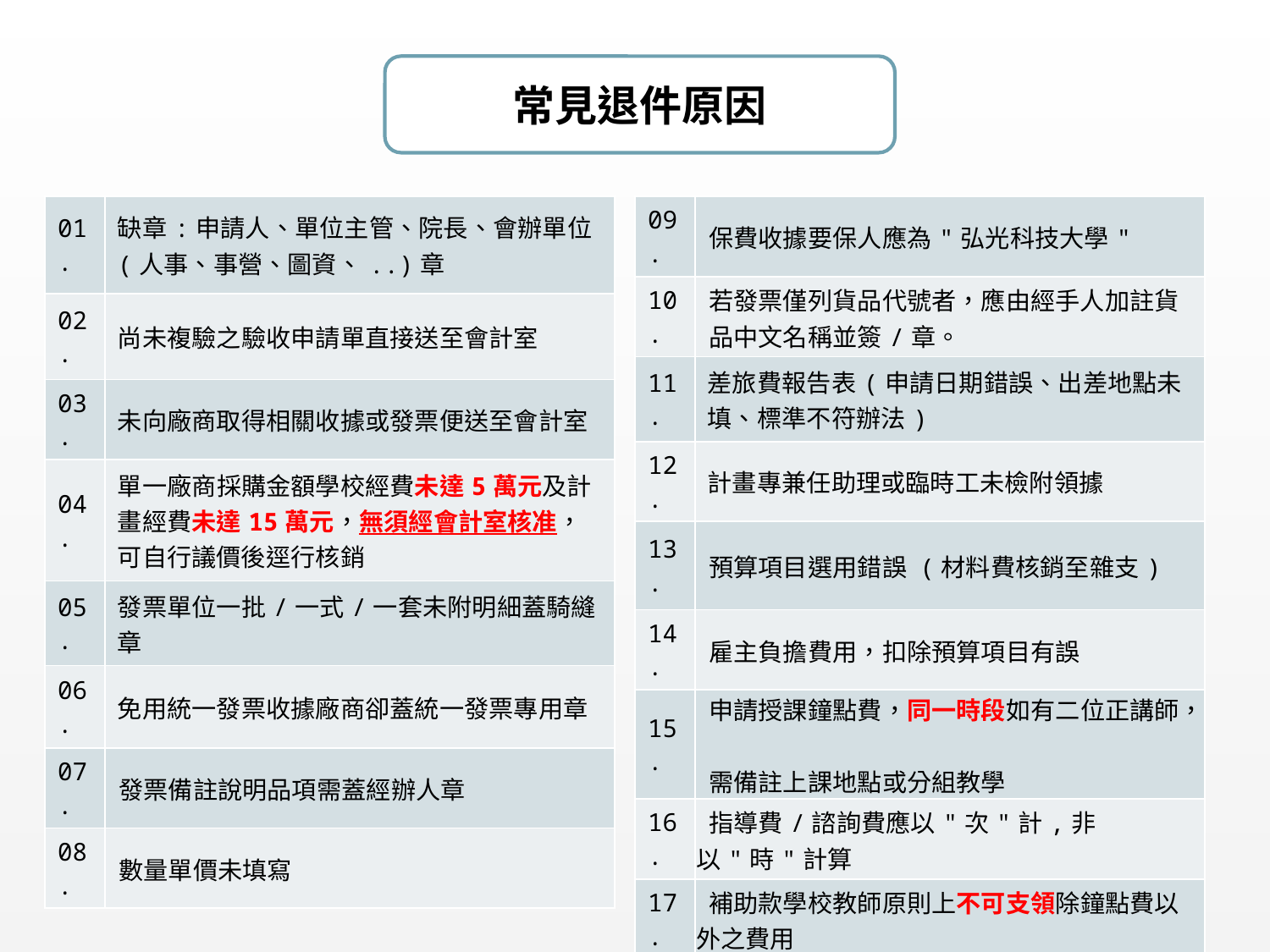

常見退件原因

| 01. | 缺章:申請人、單位主管、院長、會辦單位(人事、事營、圖資、..)章 |
| --- | --- |
| 02. | 尚未複驗之驗收申請單直接送至會計室 |
| 03. | 未向廠商取得相關收據或發票便送至會計室 |
| 04. | 單一廠商採購金額學校經費未達5萬元及計畫經費未達15萬元，無須經會計室核准，可自行議價後逕行核銷 |
| 05. | 發票單位一批/一式/一套未附明細蓋騎縫章 |
| 06. | 免用統一發票收據廠商卻蓋統一發票專用章 |
| 07. | 發票備註說明品項需蓋經辦人章 |
| 08. | 數量單價未填寫 |
| 09. | 保費收據要保人應為"弘光科技大學" |
| --- | --- |
| 10. | 若發票僅列貨品代號者，應由經手人加註貨 品中文名稱並簽/章。 |
| 11. | 差旅費報告表(申請日期錯誤、出差地點未填、標準不符辦法) |
| 12. | 計畫專兼任助理或臨時工未檢附領據 |
| 13. | 預算項目選用錯誤 (材料費核銷至雜支) |
| 14. | 雇主負擔費用，扣除預算項目有誤 |
| 15. | 申請授課鐘點費，同一時段如有二位正講師， 需備註上課地點或分組教學 |
| 16. | 指導費/諮詢費應以"次"計,非以"時"計算 |
| 17. | 補助款學校教師原則上不可支領除鐘點費以外之費用 |

2